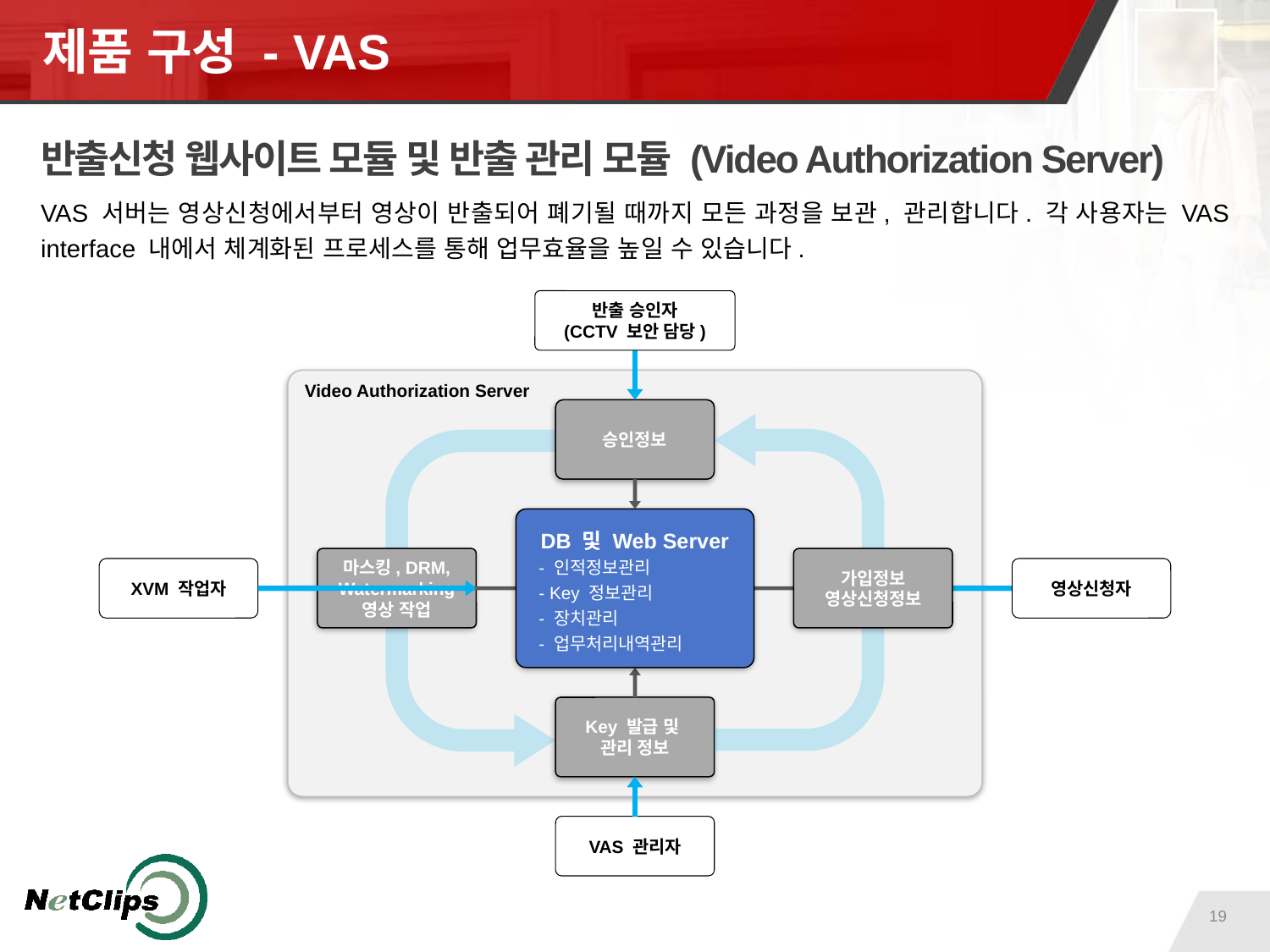

# 제품 구성 - VAS
반출신청 웹사이트 모듈 및 반출 관리 모듈 (Video Authorization Server)
VAS 서버는 영상신청에서부터 영상이 반출되어 폐기될 때까지 모든 과정을 보관, 관리합니다. 각 사용자는 VAS interface 내에서 체계화된 프로세스를 통해 업무효율을 높일 수 있습니다.
반출 승인자
(CCTV 보안 담당)
Video Authorization Server
승인정보

DB 및 Web Server
- 인적정보관리
- Key 정보관리
- 장치관리
- 업무처리내역관리

마스킹, DRM, Watermarking
영상 작업
가입정보
영상신청정보
XVM 작업자
영상신청자
Key 발급 및
관리 정보
VAS 관리자
19